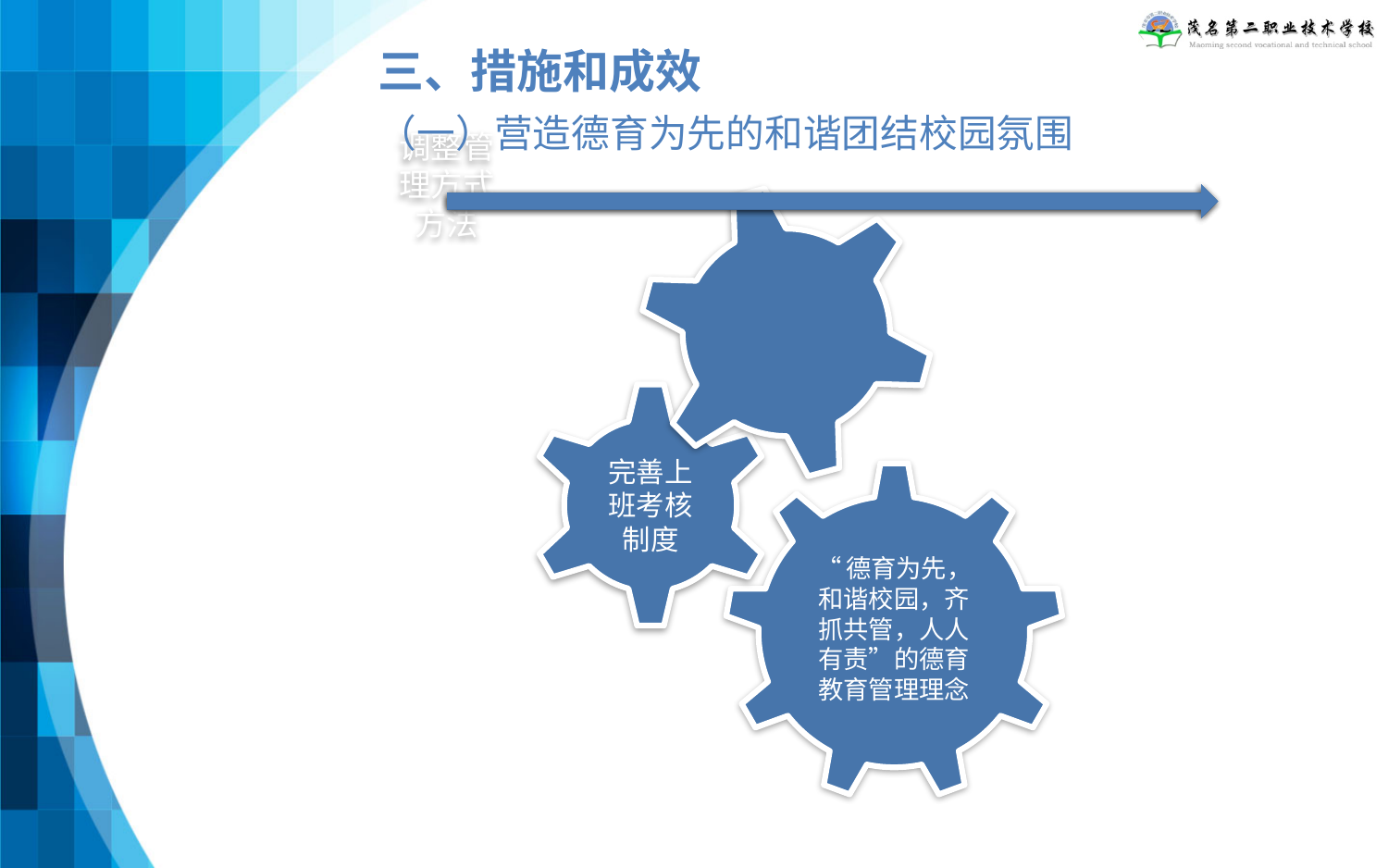

三、措施和成效
（一）营造德育为先的和谐团结校园氛围
“德育为先，和谐校园，齐抓共管，人人有责”的德育教育管理理念
完善上班考核制度
调整管理方式方法